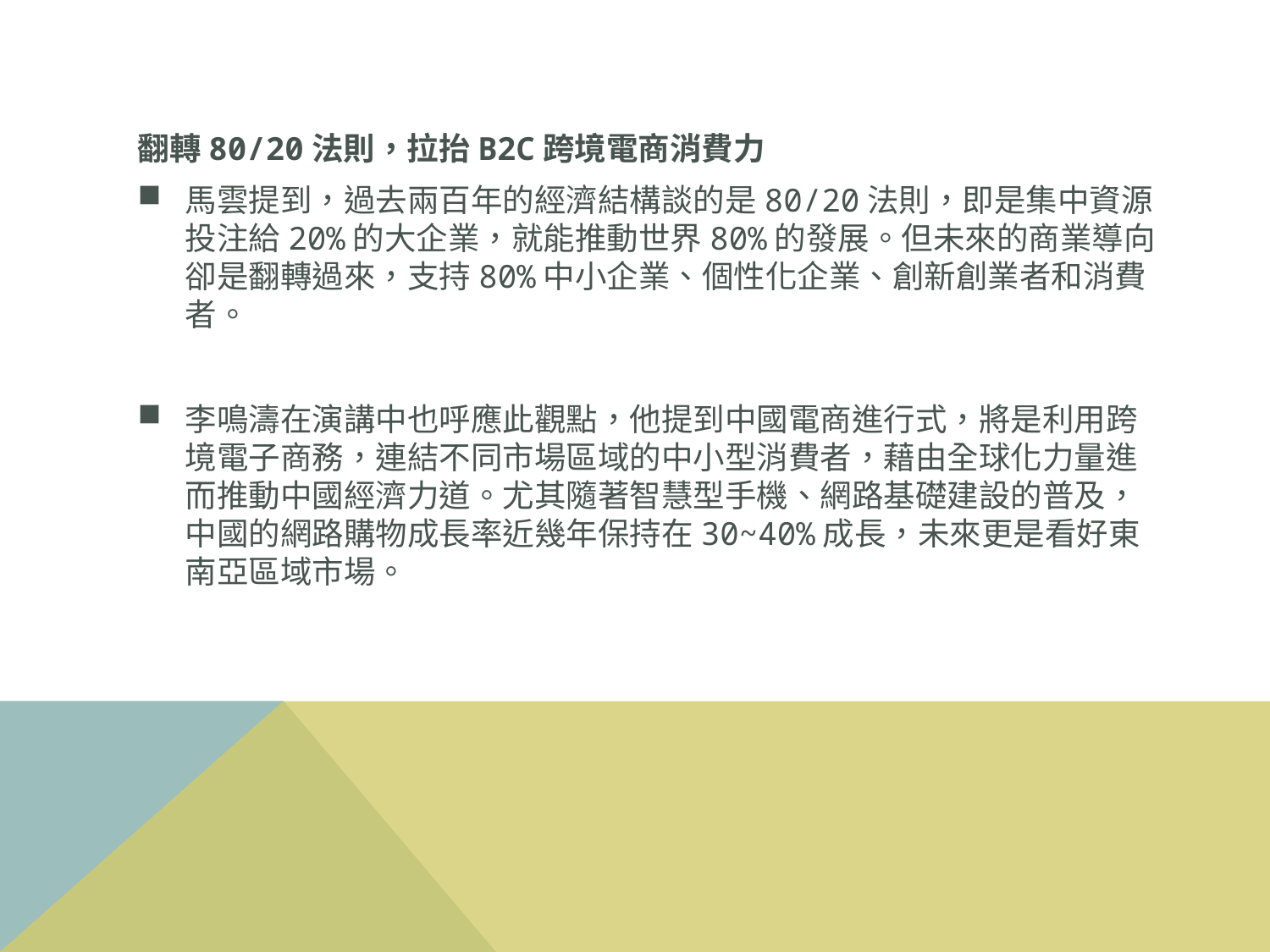

翻轉80/20法則，拉抬B2C跨境電商消費力
馬雲提到，過去兩百年的經濟結構談的是80/20法則，即是集中資源投注給20%的大企業，就能推動世界80%的發展。但未來的商業導向卻是翻轉過來，支持80%中小企業、個性化企業、創新創業者和消費者。

李鳴濤在演講中也呼應此觀點，他提到中國電商進行式，將是利用跨境電子商務，連結不同市場區域的中小型消費者，藉由全球化力量進而推動中國經濟力道。尤其隨著智慧型手機、網路基礎建設的普及，中國的網路購物成長率近幾年保持在30~40%成長，未來更是看好東南亞區域市場。